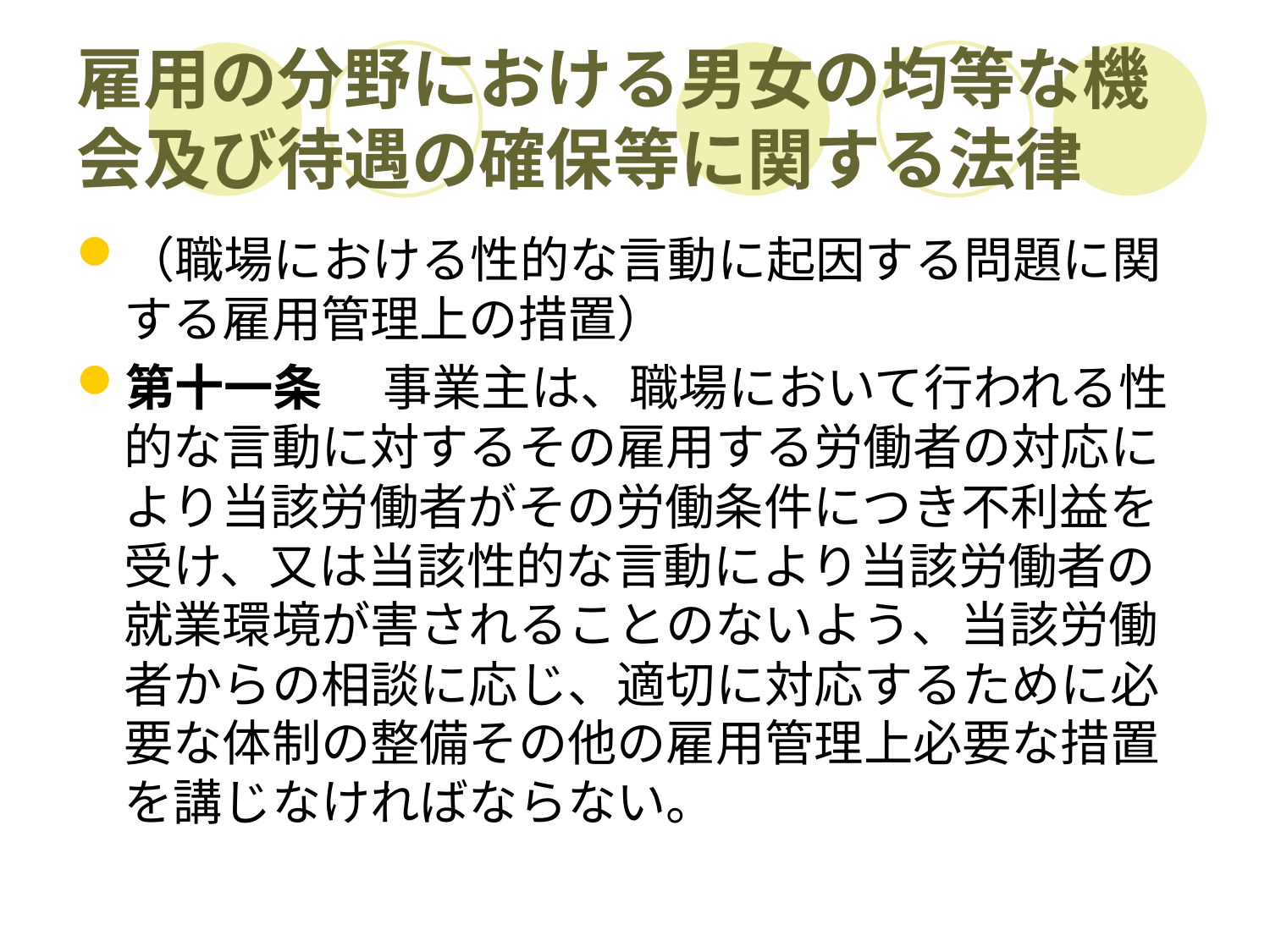

# 雇用の分野における男女の均等な機会及び待遇の確保等に関する法律
（職場における性的な言動に起因する問題に関する雇用管理上の措置）
第十一条 　事業主は、職場において行われる性的な言動に対するその雇用する労働者の対応により当該労働者がその労働条件につき不利益を受け、又は当該性的な言動により当該労働者の就業環境が害されることのないよう、当該労働者からの相談に応じ、適切に対応するために必要な体制の整備その他の雇用管理上必要な措置を講じなければならない。